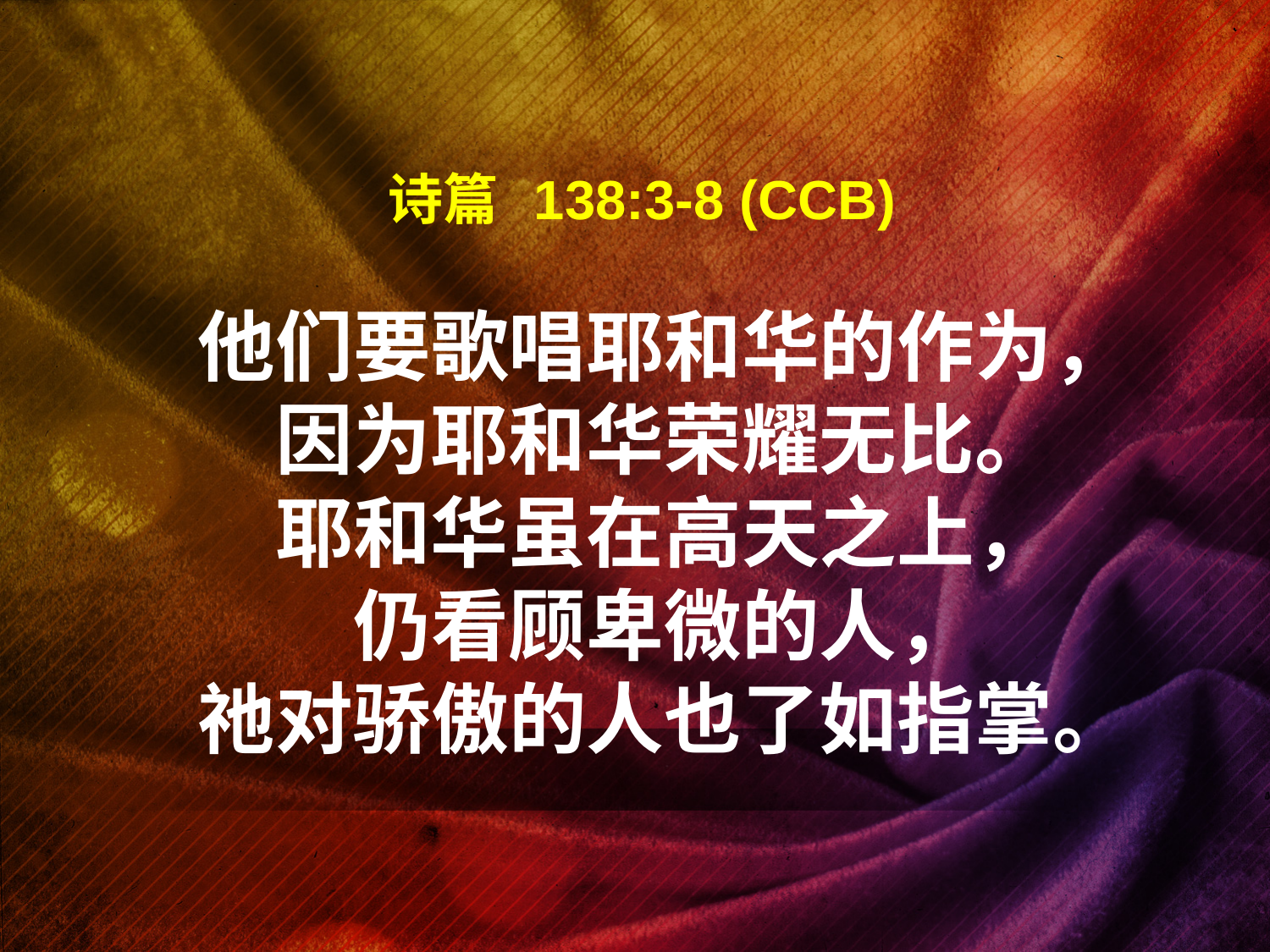

诗篇 138:3-8 (CCB)
他们要歌唱耶和华的作为，
因为耶和华荣耀无比。
耶和华虽在高天之上，
仍看顾卑微的人，
祂对骄傲的人也了如指掌。